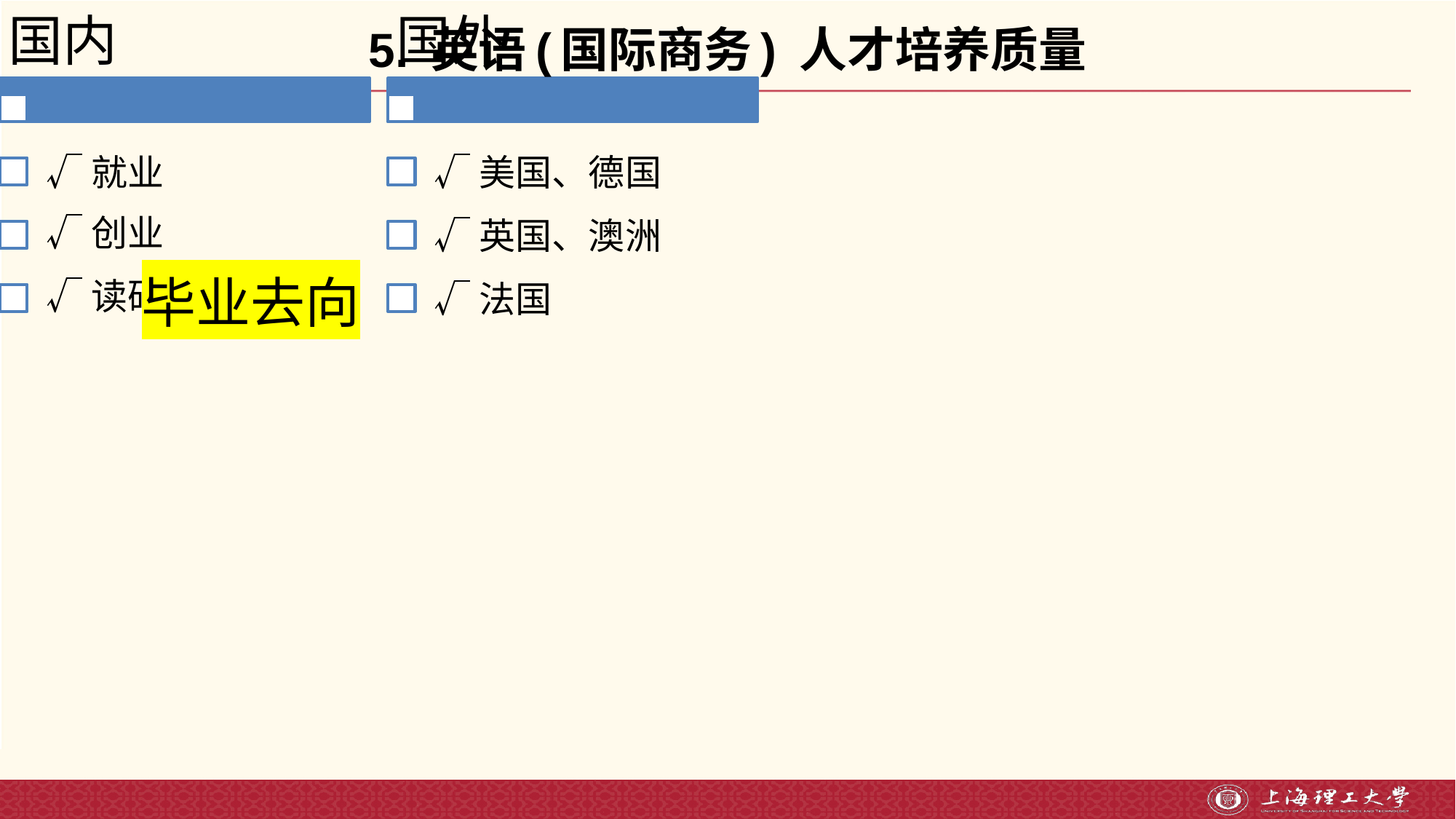

# 5. 英语(国际商务) 人才培养质量
国内
√就业
√创业
√读研
国外
√美国、德国
√英国、澳洲
√法国
毕业去向